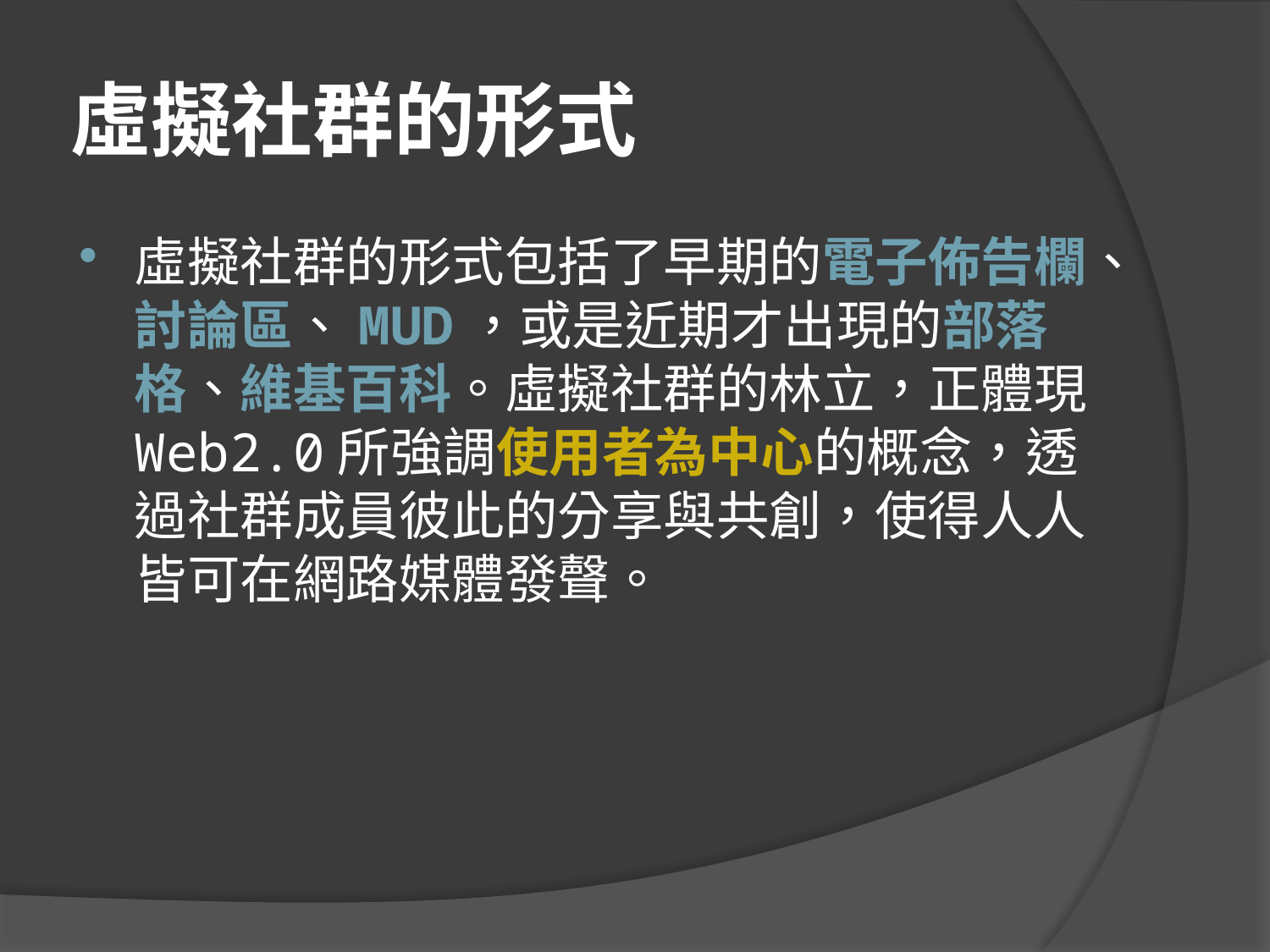

# 虛擬社群的形式
虛擬社群的形式包括了早期的電子佈告欄、討論區、MUD，或是近期才出現的部落格、維基百科。虛擬社群的林立，正體現Web2.0所強調使用者為中心的概念，透過社群成員彼此的分享與共創，使得人人皆可在網路媒體發聲。